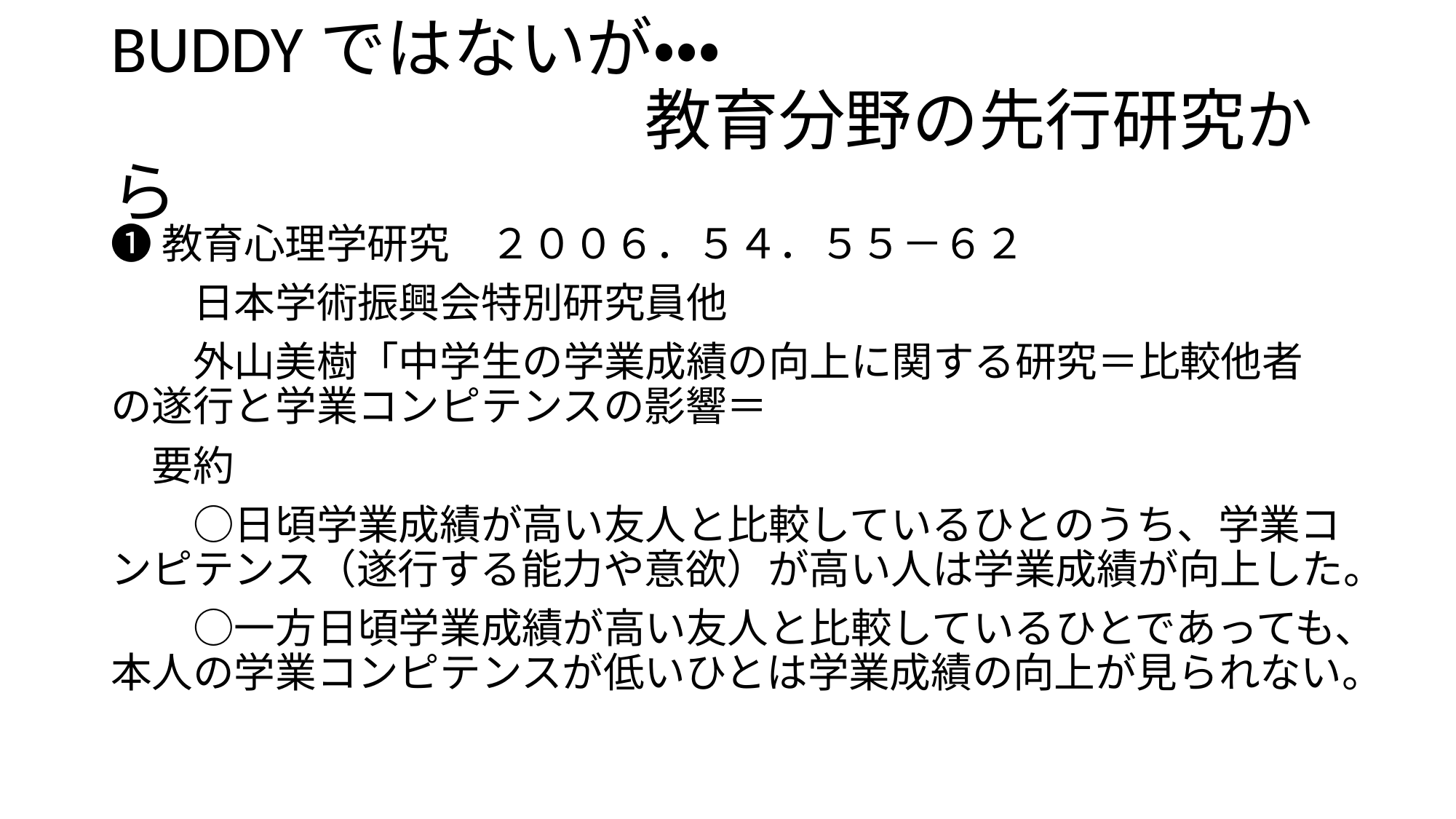

# BUDDYではないが・・・ 　　　　　　　　教育分野の先行研究から
❶教育心理学研究　２００６．５４．５５－６２
　　日本学術振興会特別研究員他
　　外山美樹「中学生の学業成績の向上に関する研究＝比較他者の遂行と学業コンピテンスの影響＝
　要約
　　○日頃学業成績が高い友人と比較しているひとのうち、学業コンピテンス（遂行する能力や意欲）が高い人は学業成績が向上した。
　　○一方日頃学業成績が高い友人と比較しているひとであっても、本人の学業コンピテンスが低いひとは学業成績の向上が見られない。